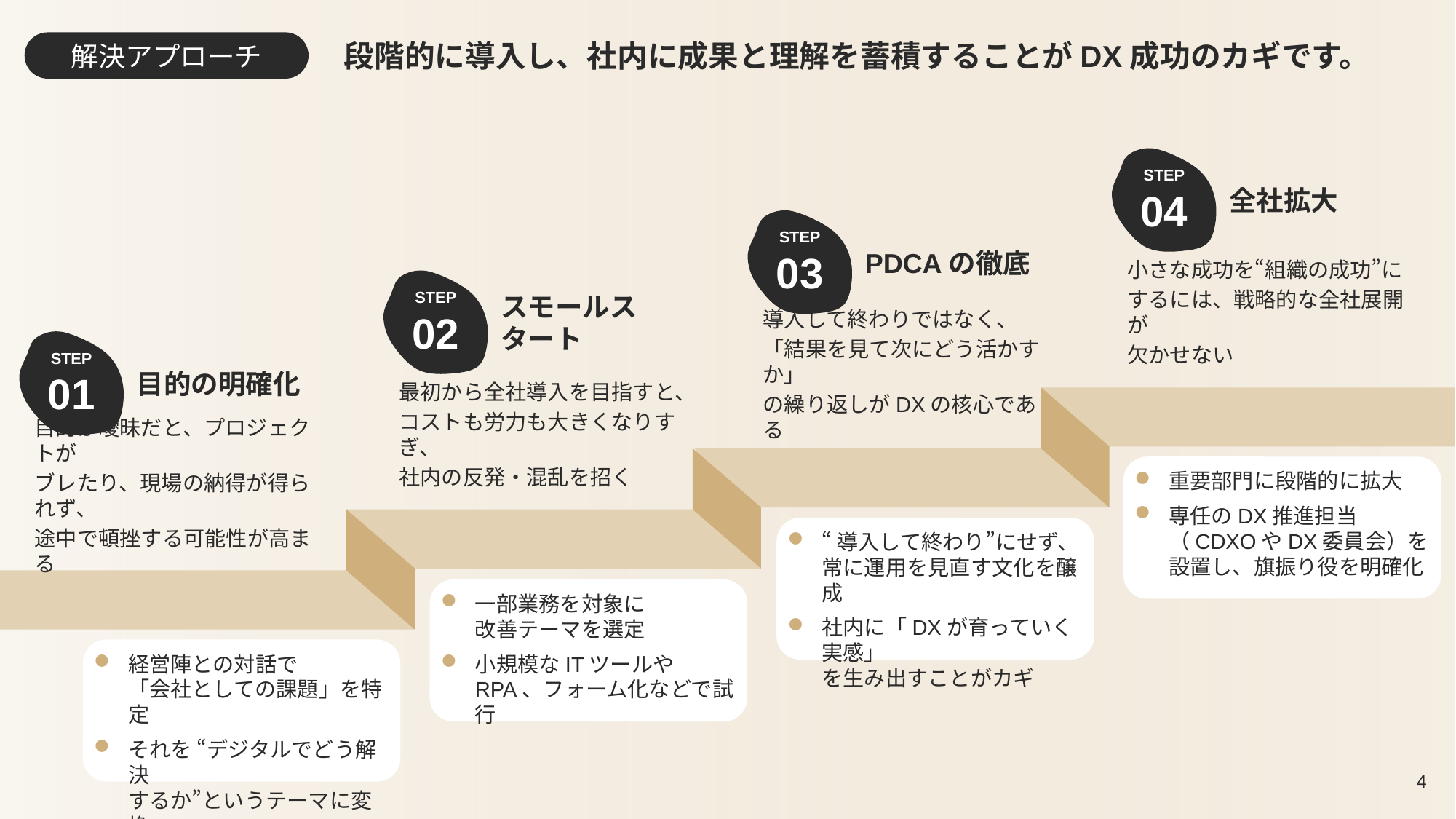

段階的に導入し、社内に成果と理解を蓄積することがDX成功のカギです。
解決アプローチ
STEP
04
全社拡大
小さな成功を“組織の成功”に
するには、戦略的な全社展開が
欠かせない
STEP
03
PDCAの徹底
導入して終わりではなく、
「結果を見て次にどう活かすか」
の繰り返しがDXの核心である
STEP
02
スモールスタート
最初から全社導入を目指すと、
コストも労力も大きくなりすぎ、
社内の反発・混乱を招く
STEP
01
目的の明確化
目的が曖昧だと、プロジェクトが
ブレたり、現場の納得が得られず、
途中で頓挫する可能性が高まる

重要部門に段階的に拡大
専任のDX推進担当
（CDXOやDX委員会）を
設置し、旗振り役を明確化

“導入して終わり”にせず、
常に運用を見直す文化を醸成
社内に「DXが育っていく実感」
を生み出すことがカギ

一部業務を対象に
改善テーマを選定
小規模なITツールやRPA、フォーム化などで試行
経営陣との対話で
「会社としての課題」を特定
それを “デジタルでどう解決
するか”というテーマに変換
4